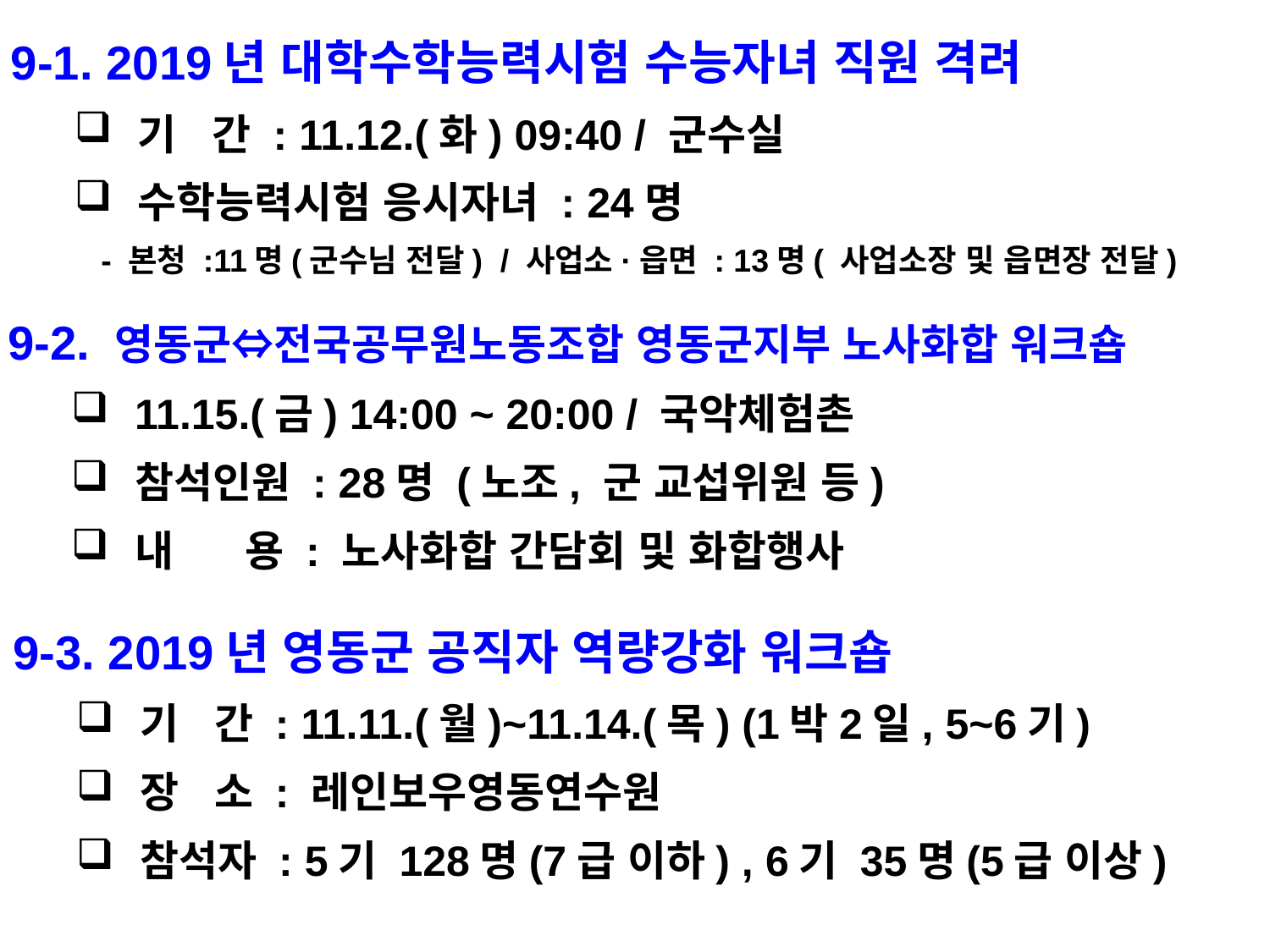

9-1. 2019년 대학수학능력시험 수능자녀 직원 격려
기   간 : 11.12.(화) 09:40 / 군수실
수학능력시험 응시자녀 : 24명
   - 본청 :11명(군수님 전달)  / 사업소·읍면 : 13명( 사업소장 및 읍면장 전달)
9-2. 영동군⇔전국공무원노동조합 영동군지부 노사화합 워크숍
11.15.(금) 14:00 ~ 20:00 / 국악체험촌
참석인원 : 28명 (노조, 군 교섭위원 등)
내      용 : 노사화합 간담회 및 화합행사
9-3. 2019년 영동군 공직자 역량강화 워크숍
기   간 : 11.11.(월)~11.14.(목) (1박2일, 5~6기)
장   소 : 레인보우영동연수원
참석자 : 5기 128명(7급 이하) , 6기 35명(5급 이상)